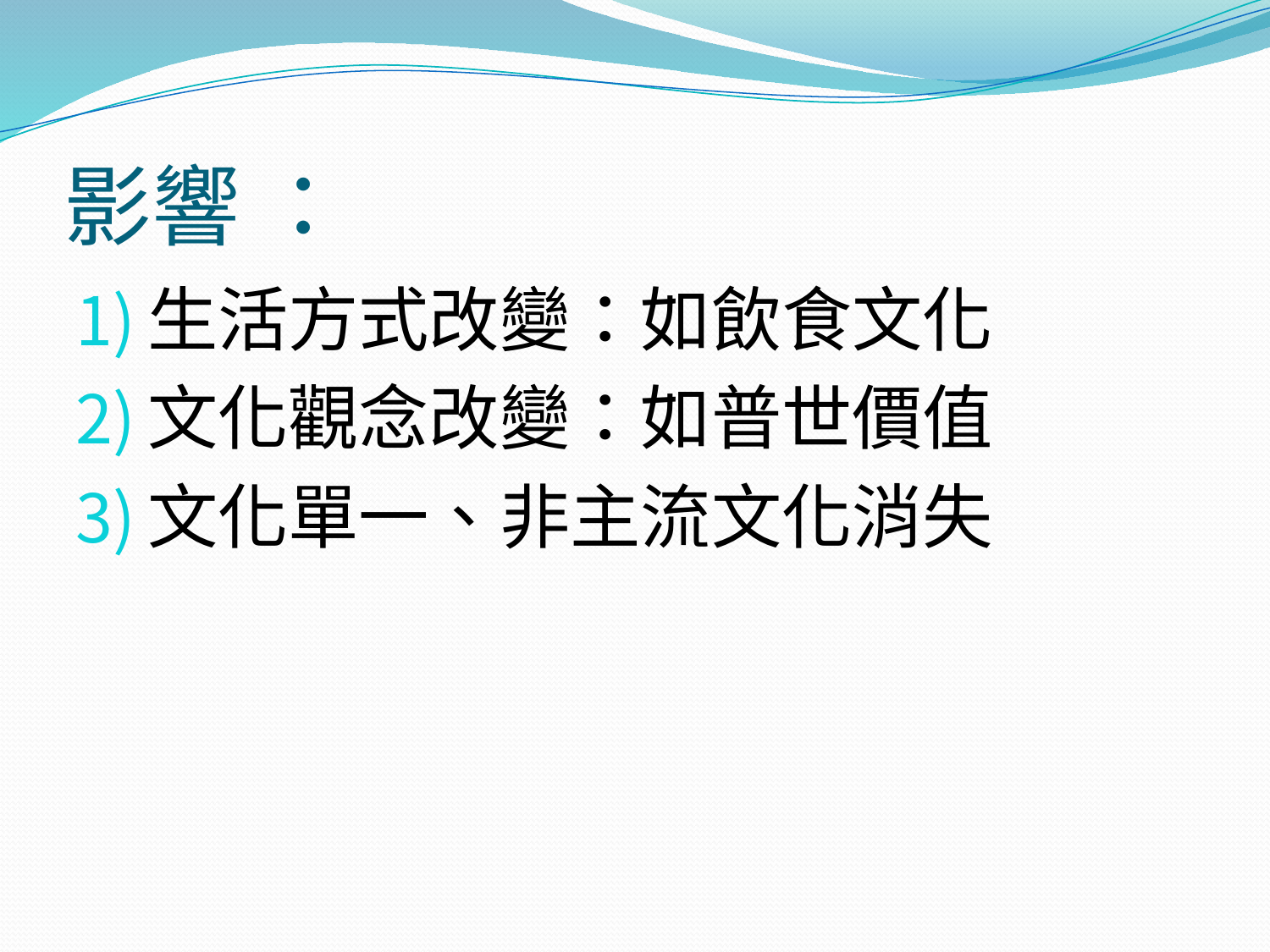

# 影響 ：
生活方式改變：如飲食文化
文化觀念改變：如普世價值
文化單一、非主流文化消失